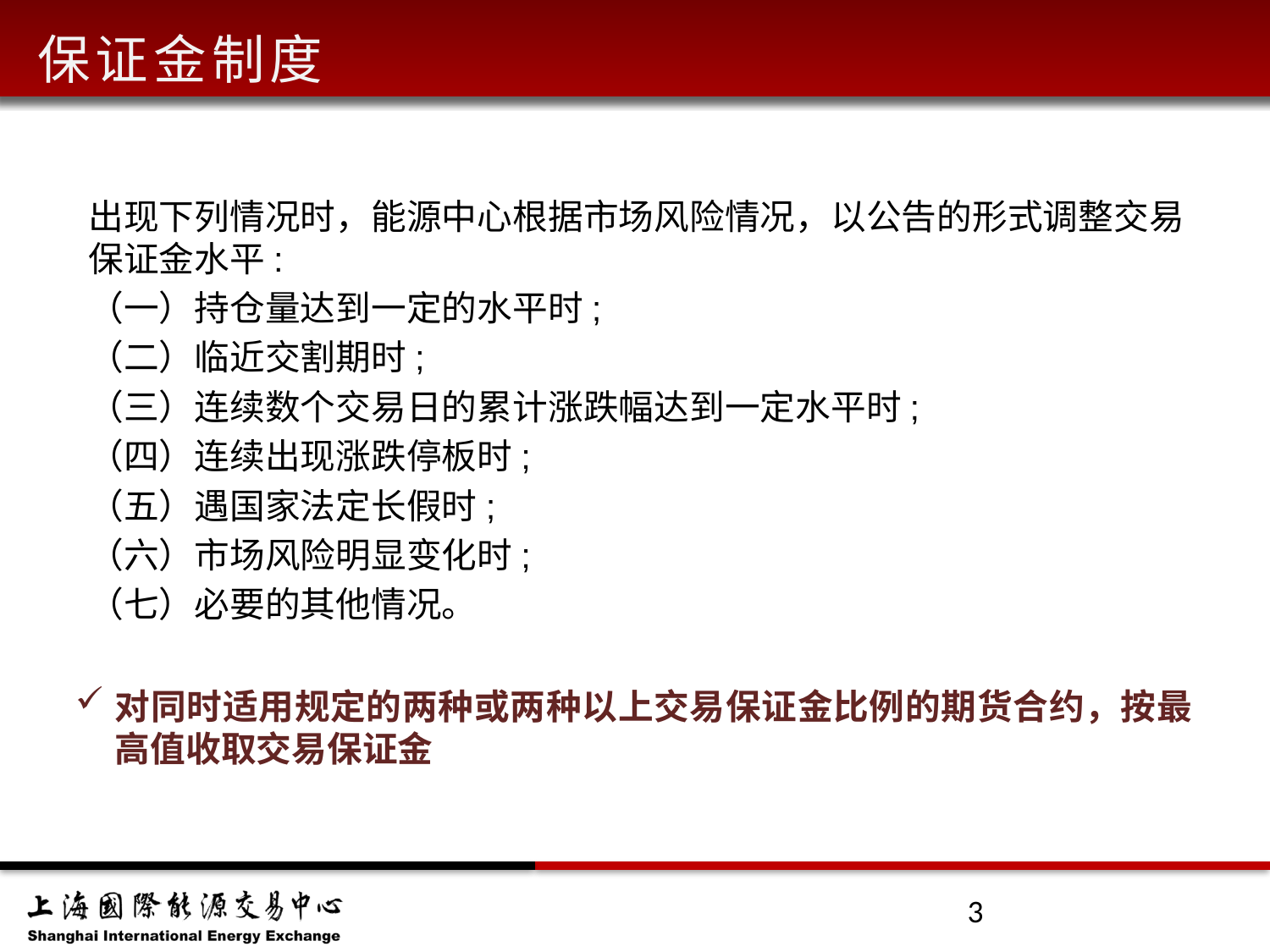

保证金制度

出现下列情况时，能源中心根据市场风险情况，以公告的形式调整交易保证金水平:
（一）持仓量达到一定的水平时;
（二）临近交割期时;
（三）连续数个交易日的累计涨跌幅达到一定水平时;
（四）连续出现涨跌停板时;
（五）遇国家法定长假时;
（六）市场风险明显变化时;
（七）必要的其他情况。

对同时适用规定的两种或两种以上交易保证金比例的期货合约，按最高值收取交易保证金
3